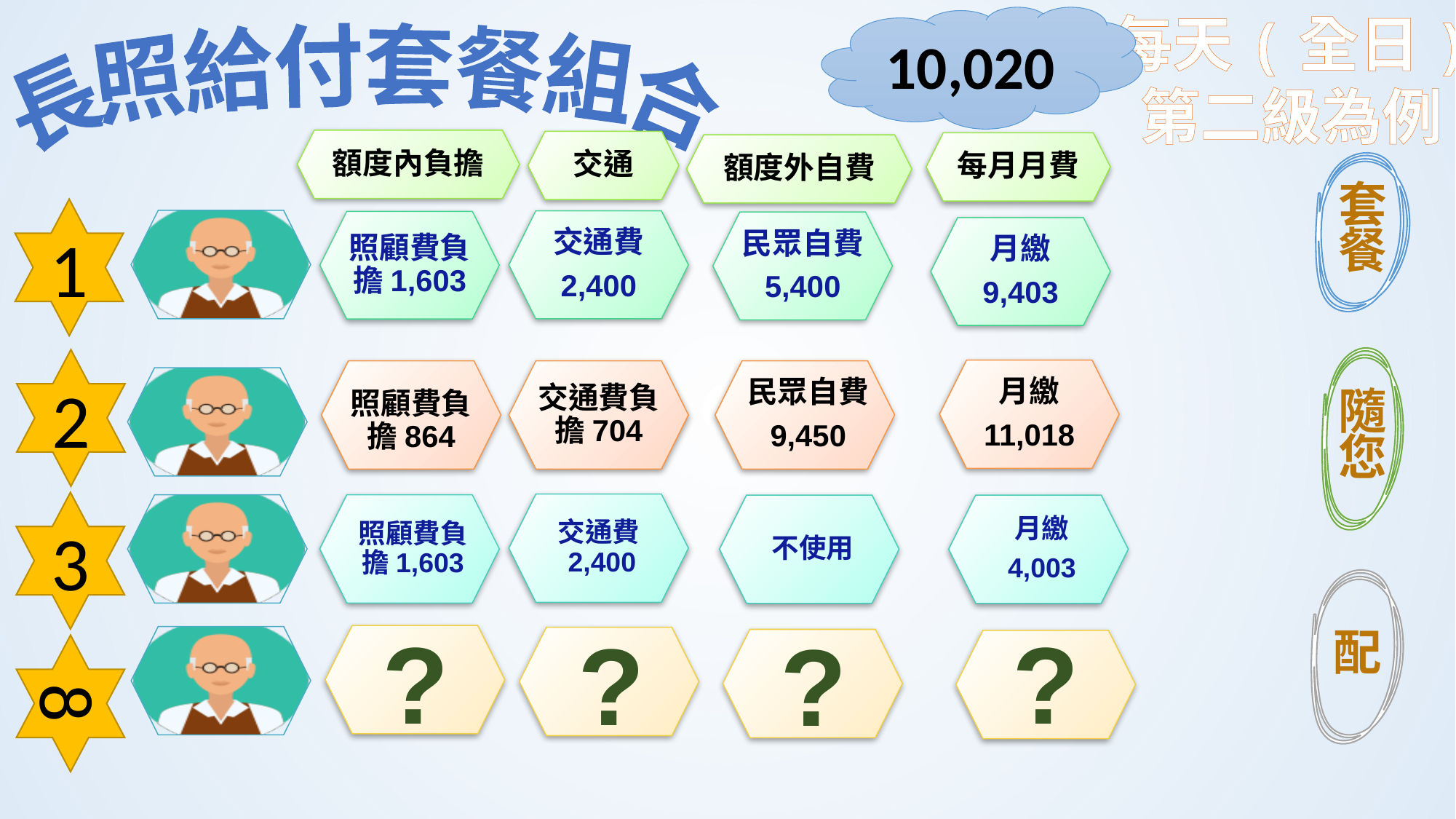

每天(全日)
第二級為例
10,020
長照給付套餐組合

額度內負擔

交通

每月月費

額度外自費
套餐
1

交通費
2,400

照顧費負擔1,603

民眾自費
5,400

月繳
9,403
2

月繳
11,018

照顧費負擔864

交通費負擔704

民眾自費
9,450

隨您
3

交通費2,400

照顧費負擔1,603

不使用

月繳
4,003
配

?

?

?

?
8